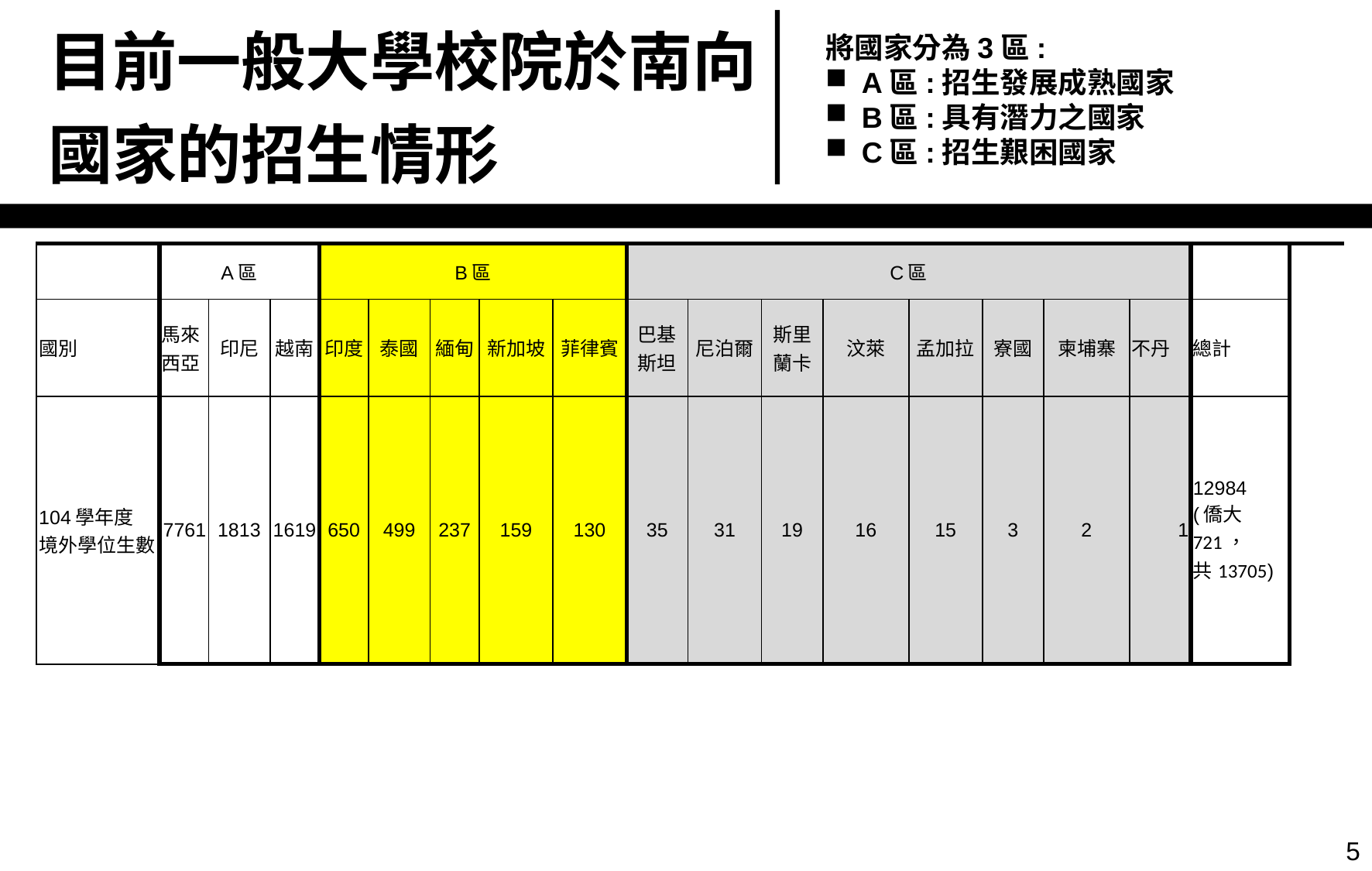

|  | 目前一般大學校院於南向國家的招生情形 |
| --- | --- |

將國家分為3區:
A區:招生發展成熟國家
B區:具有潛力之國家
C區:招生艱困國家
|  | A區 |  |  | B區 |  |  |  |  | C區 |  |  |  |  |  |  |  |  |  |
| --- | --- | --- | --- | --- | --- | --- | --- | --- | --- | --- | --- | --- | --- | --- | --- | --- | --- | --- |
| 國別 | 馬來西亞 | 印尼 | 越南 | 印度 | 泰國 | 緬甸 | 新加坡 | 菲律賓 | 巴基斯坦 | 尼泊爾 | 斯里蘭卡 | 汶萊 | 孟加拉 | 寮國 | 柬埔寨 | 不丹 | 總計 |  |
| 104學年度 境外學位生數 | 7761 | 1813 | 1619 | 650 | 499 | 237 | 159 | 130 | 35 | 31 | 19 | 16 | 15 | 3 | 2 | 1 | 12984 (僑大721， 共13705) |  |

5